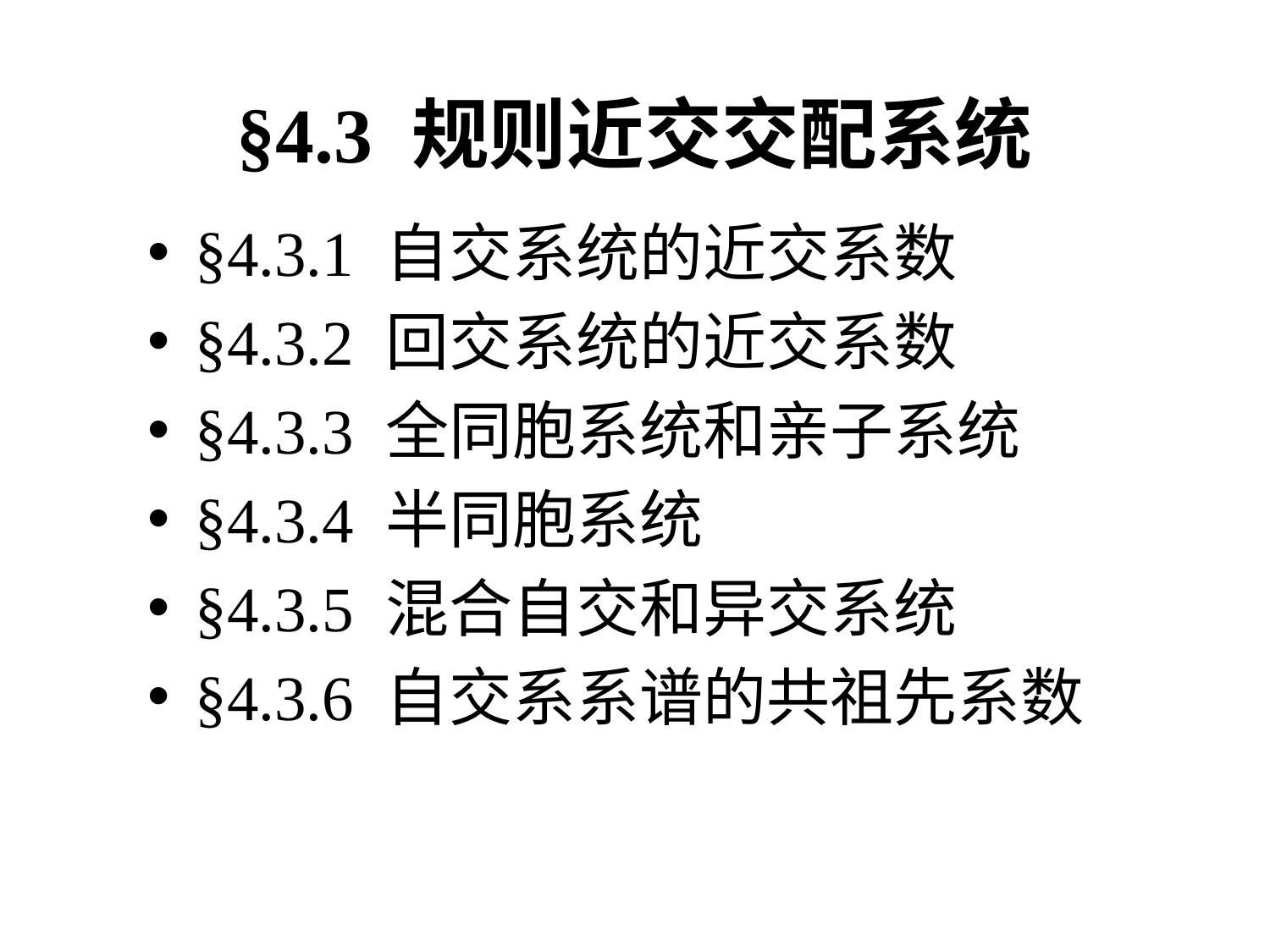

# §4.3 规则近交交配系统
§4.3.1 自交系统的近交系数
§4.3.2 回交系统的近交系数
§4.3.3 全同胞系统和亲子系统
§4.3.4 半同胞系统
§4.3.5 混合自交和异交系统
§4.3.6 自交系系谱的共祖先系数